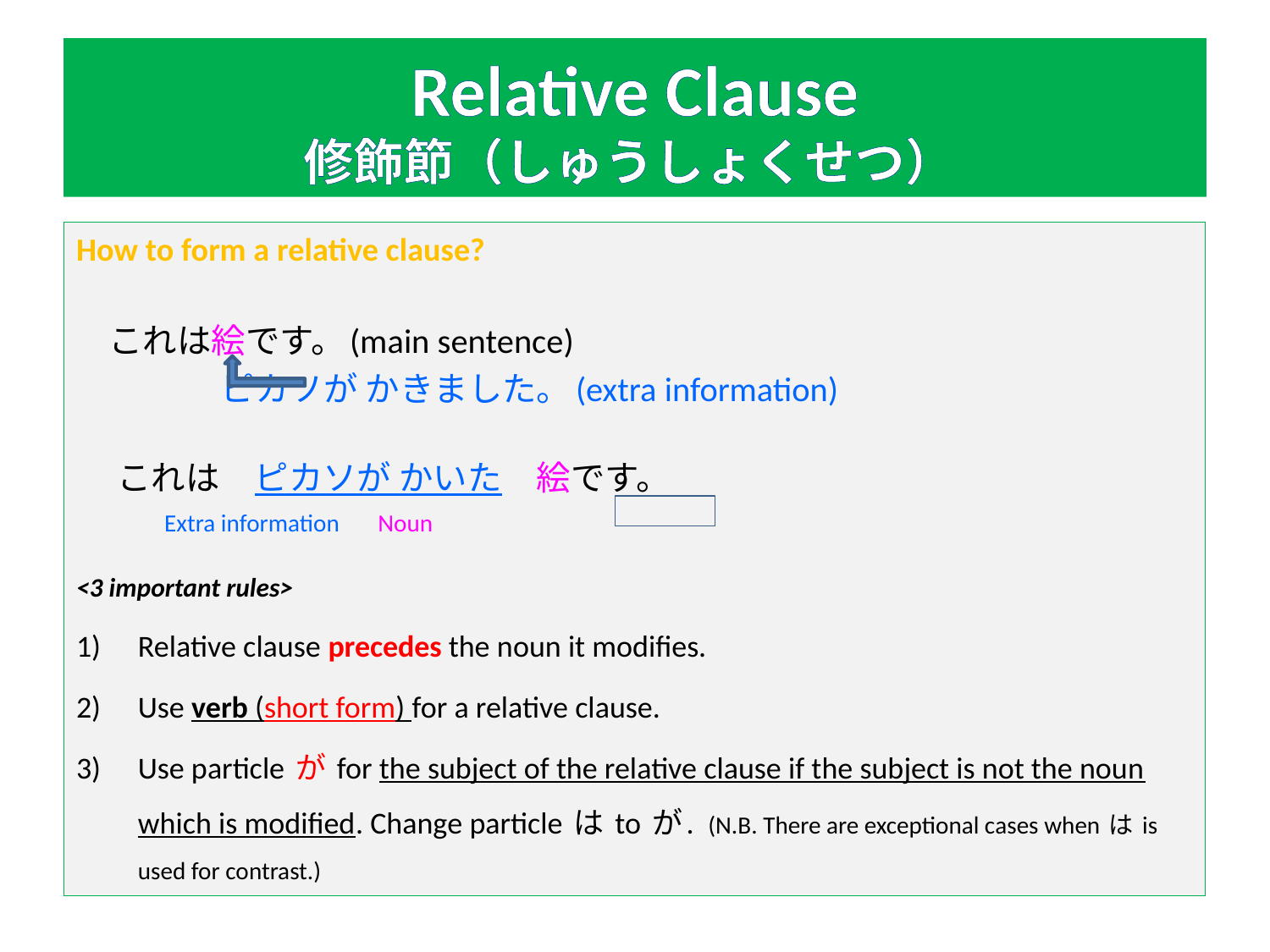

# Relative Clause 修飾節（しゅうしょくせつ）
How to form a relative clause?

　これは絵です。(main sentence)
		             ピカソが かきました。(extra information)

		これは　ピカソが かいた　絵です。
 			      Extra information       Noun

<3 important rules>
Relative clause precedes the noun it modifies.
Use verb (short form) for a relative clause.
Use particle が for the subject of the relative clause if the subject is not the noun which is modified. Change particle は to が.  (N.B. There are exceptional cases when は is used for contrast.)